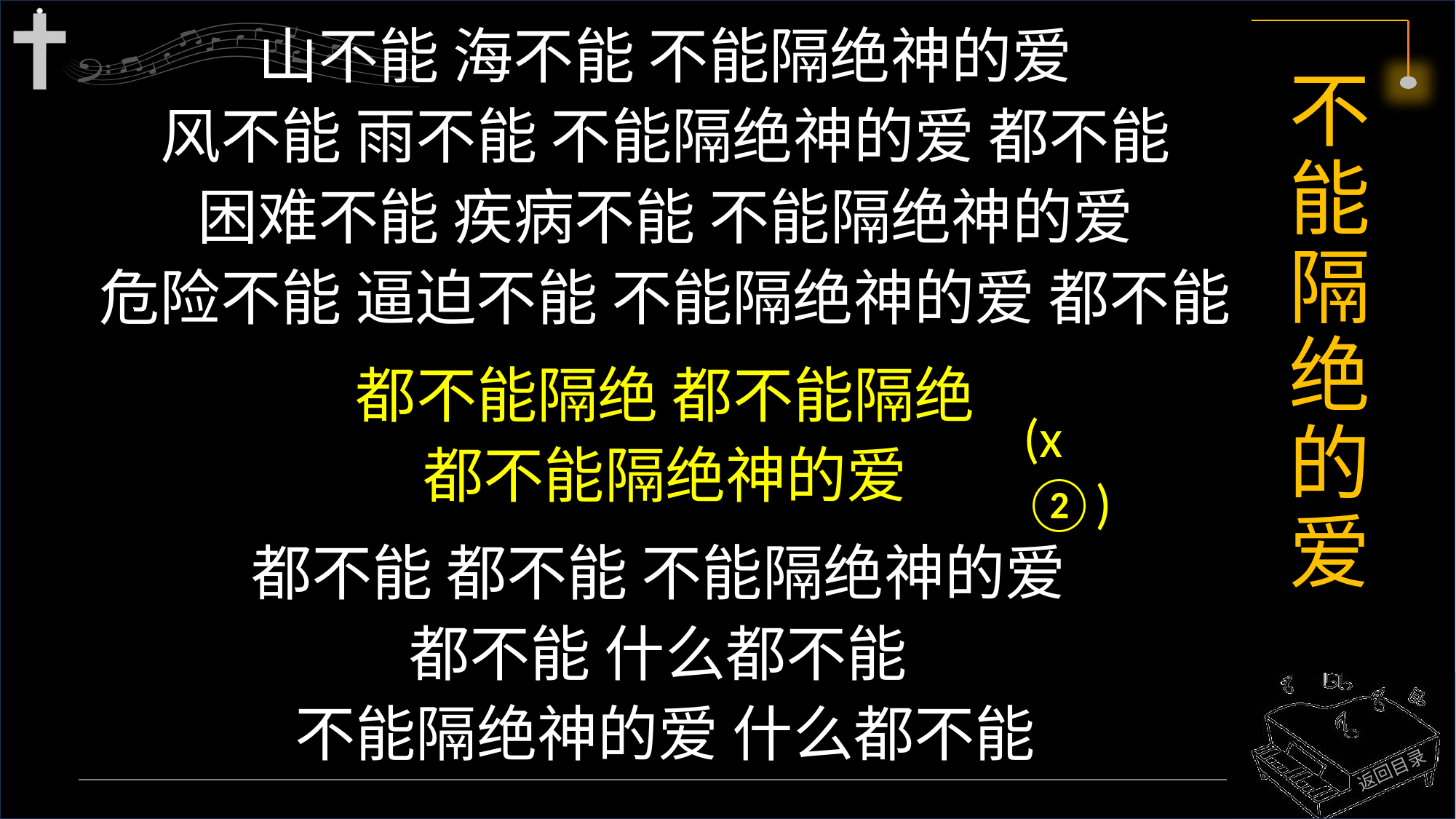

山不能 海不能 不能隔绝神的爱
风不能 雨不能 不能隔绝神的爱 都不能
困难不能 疾病不能 不能隔绝神的爱
危险不能 逼迫不能 不能隔绝神的爱 都不能

都不能隔绝 都不能隔绝
都不能隔绝神的爱

都不能 都不能 不能隔绝神的爱
都不能 什么都不能
不能隔绝神的爱 什么都不能
# 不能隔绝的爱
(x②)